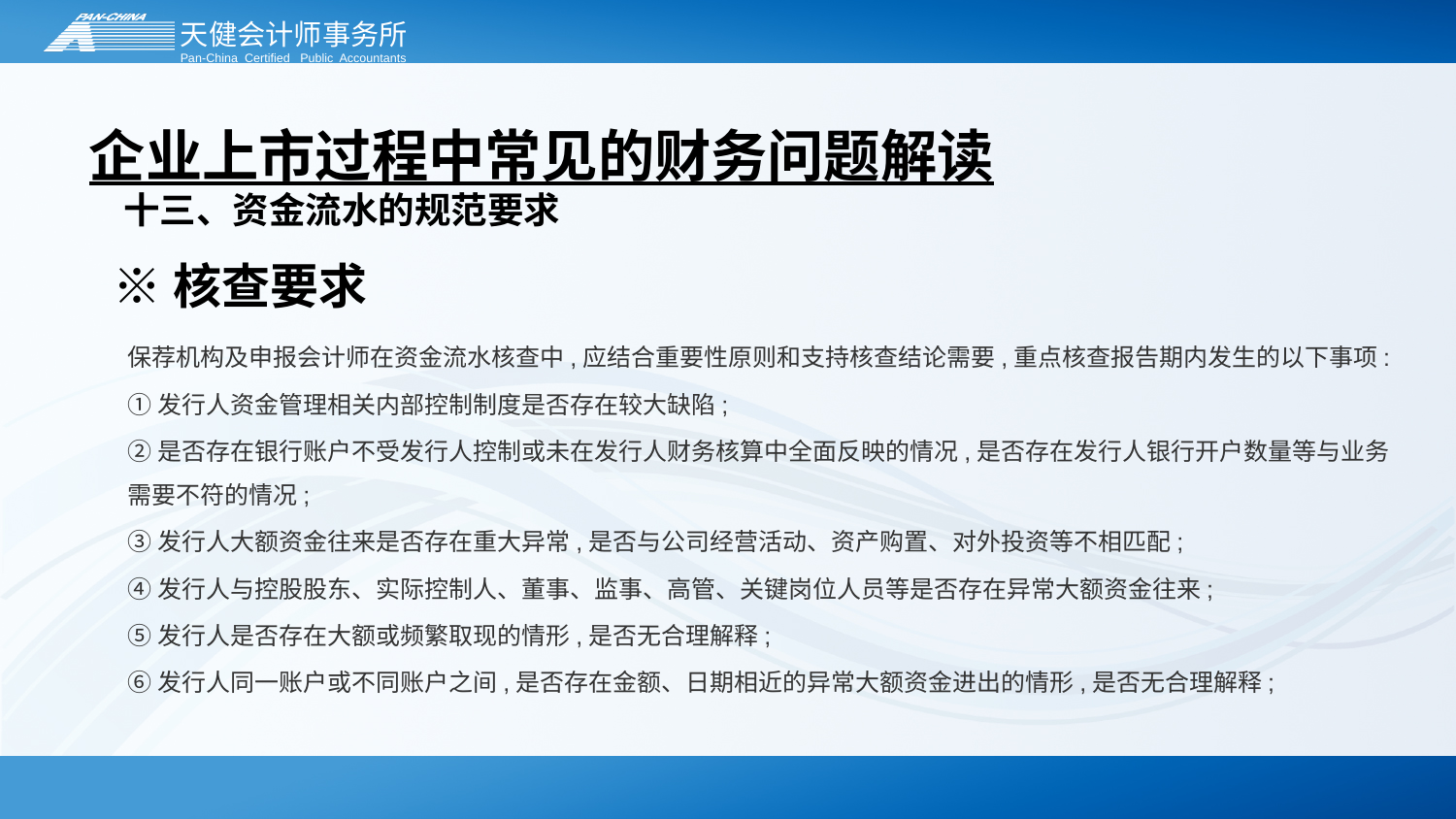

# 企业上市过程中常见的财务问题解读
十三、资金流水的规范要求
※核查要求
保荐机构及申报会计师在资金流水核查中,应结合重要性原则和支持核查结论需要,重点核查报告期内发生的以下事项:
①发行人资金管理相关内部控制制度是否存在较大缺陷;
②是否存在银行账户不受发行人控制或未在发行人财务核算中全面反映的情况,是否存在发行人银行开户数量等与业务需要不符的情况;
③发行人大额资金往来是否存在重大异常,是否与公司经营活动、资产购置、对外投资等不相匹配;
④发行人与控股股东、实际控制人、董事、监事、高管、关键岗位人员等是否存在异常大额资金往来;
⑤发行人是否存在大额或频繁取现的情形,是否无合理解释;
⑥发行人同一账户或不同账户之间,是否存在金额、日期相近的异常大额资金进出的情形,是否无合理解释;

28